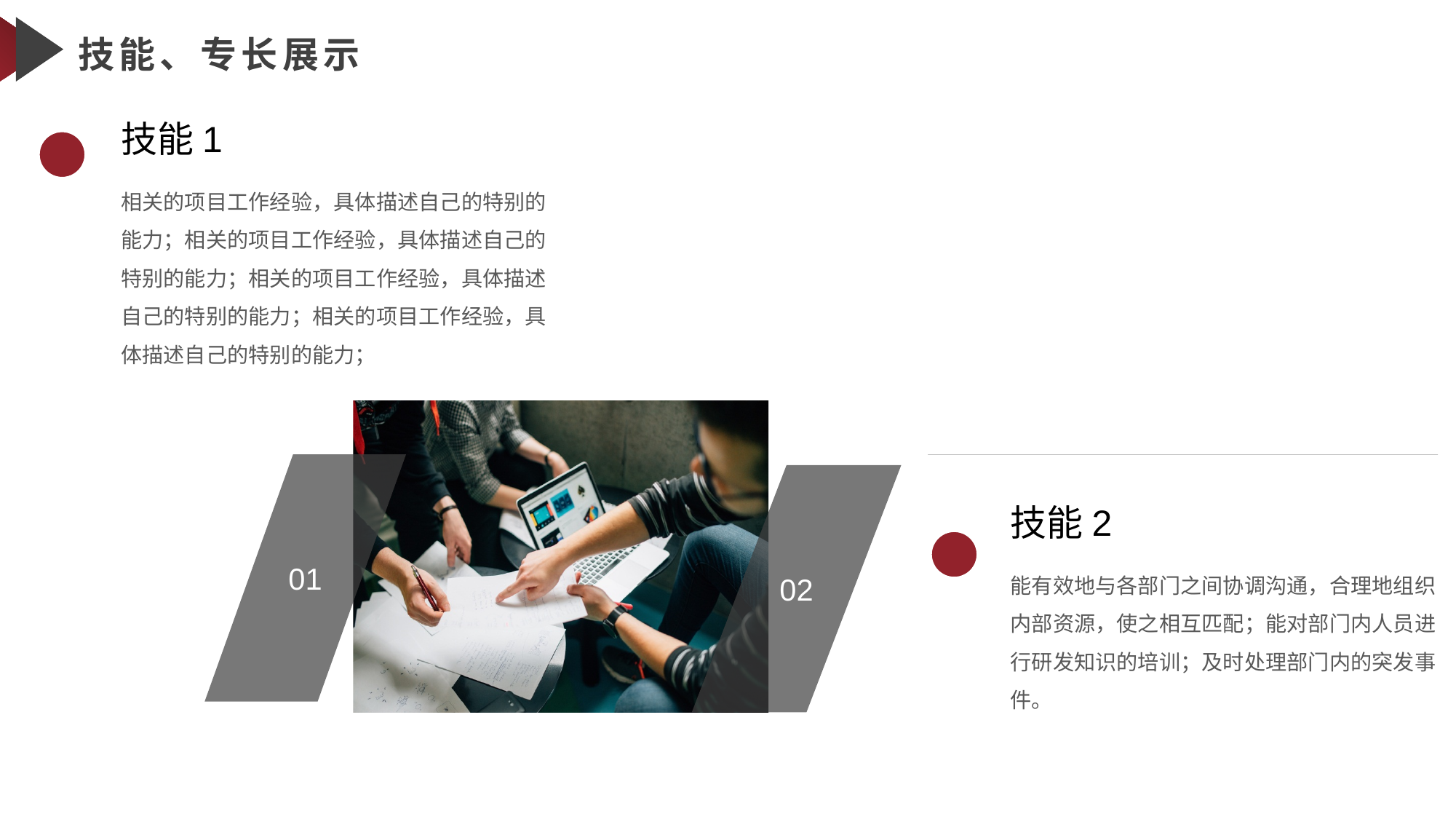

技能、专长展示
技能1

相关的项目工作经验，具体描述自己的特别的能力；相关的项目工作经验，具体描述自己的特别的能力；相关的项目工作经验，具体描述自己的特别的能力；相关的项目工作经验，具体描述自己的特别的能力；

01
02
技能2

能有效地与各部门之间协调沟通，合理地组织内部资源，使之相互匹配；能对部门内人员进行研发知识的培训；及时处理部门内的突发事件。